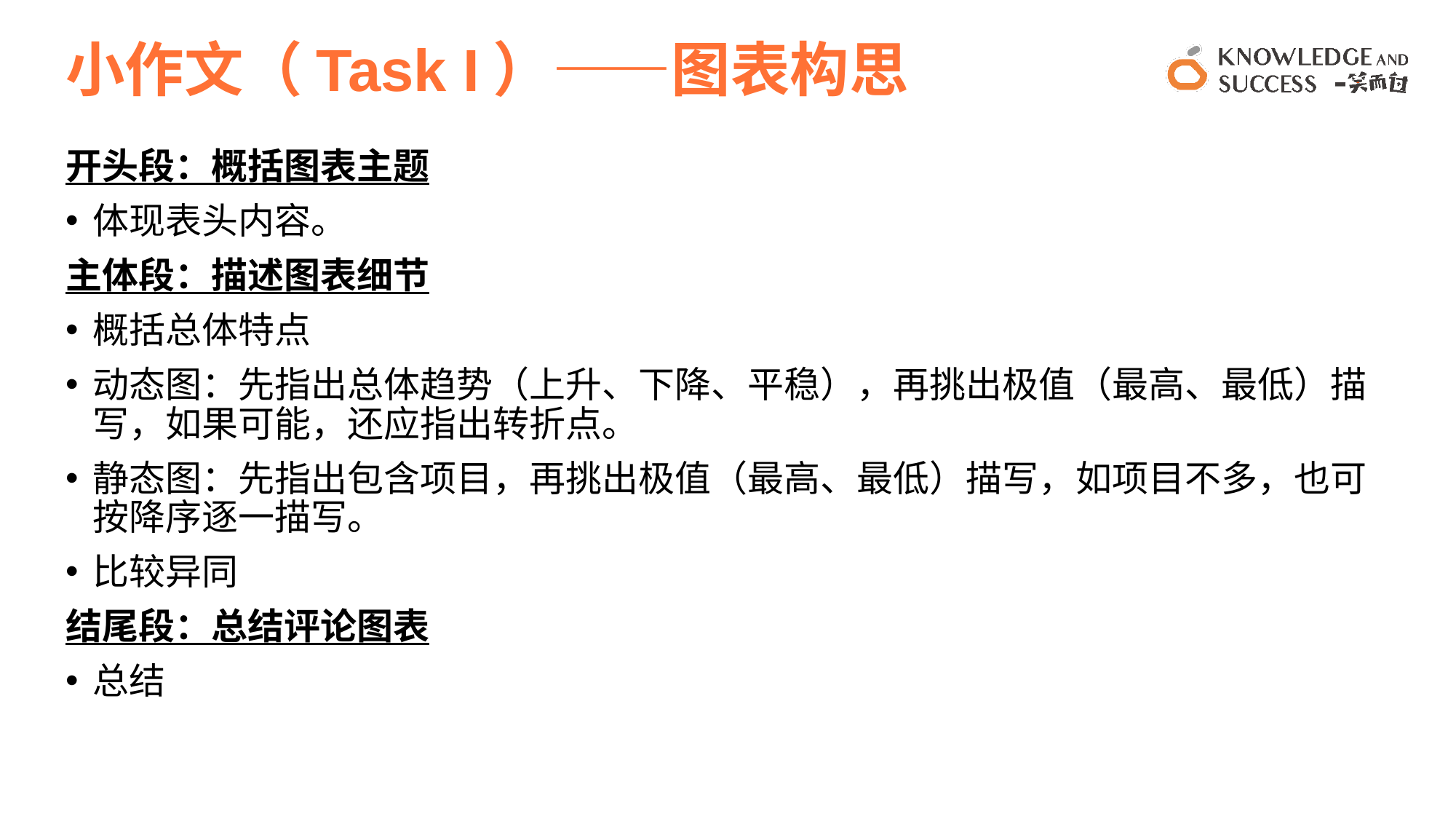

# 小作文（Task I）——图表构思
开头段：概括图表主题
体现表头内容。
主体段：描述图表细节
概括总体特点
动态图：先指出总体趋势（上升、下降、平稳），再挑出极值（最高、最低）描写，如果可能，还应指出转折点。
静态图：先指出包含项目，再挑出极值（最高、最低）描写，如项目不多，也可按降序逐一描写。
比较异同
结尾段：总结评论图表
总结

12